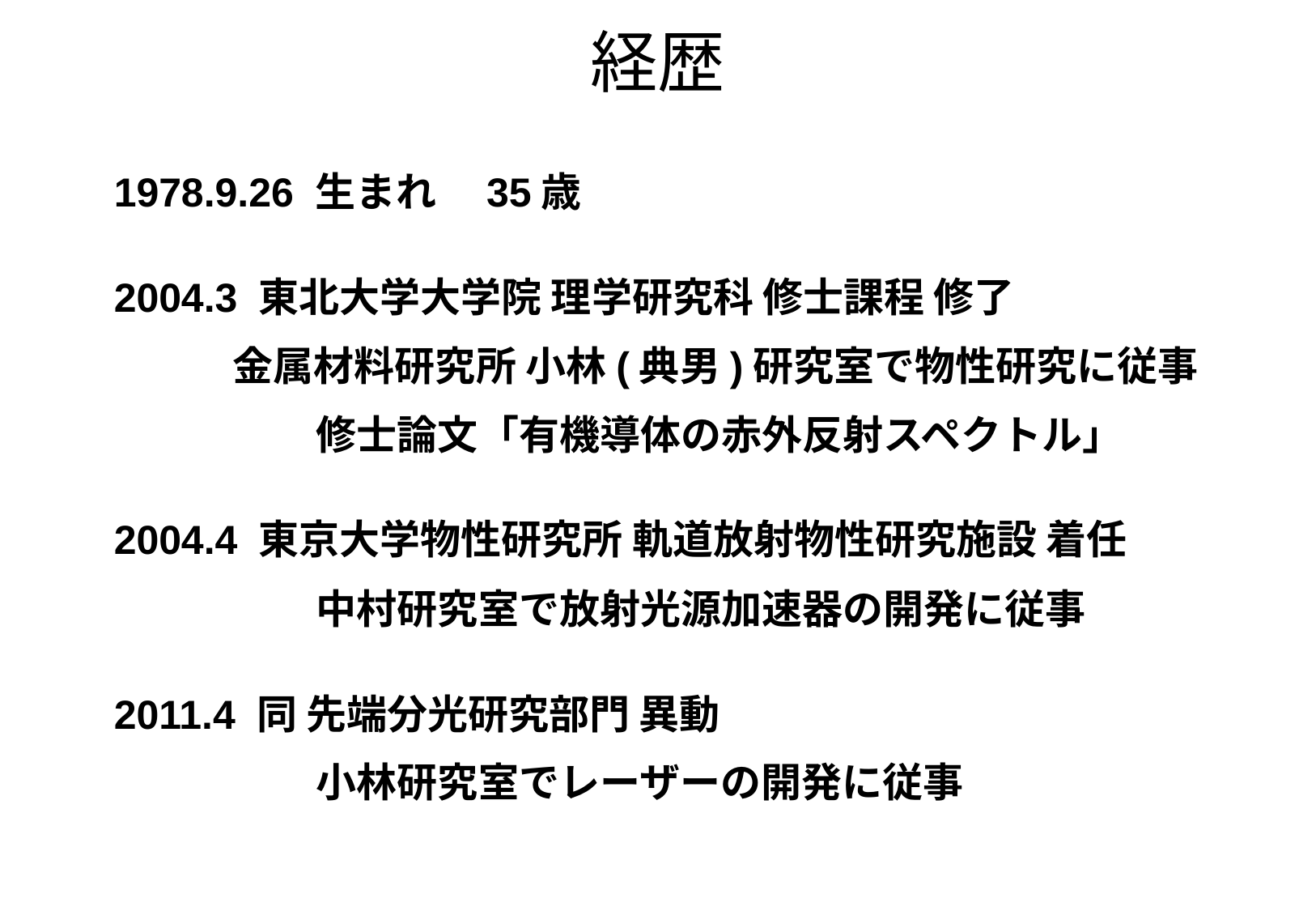

# 経歴
1978.9.26 生まれ　35歳

2004.3 東北大学大学院 理学研究科 修士課程 修了
            金属材料研究所 小林(典男)研究室で物性研究に従事
　　　　　修士論文「有機導体の赤外反射スペクトル」

2004.4 東京大学物性研究所 軌道放射物性研究施設 着任
　　　　　中村研究室で放射光源加速器の開発に従事

2011.4 同 先端分光研究部門 異動
　　　　　小林研究室でレーザーの開発に従事